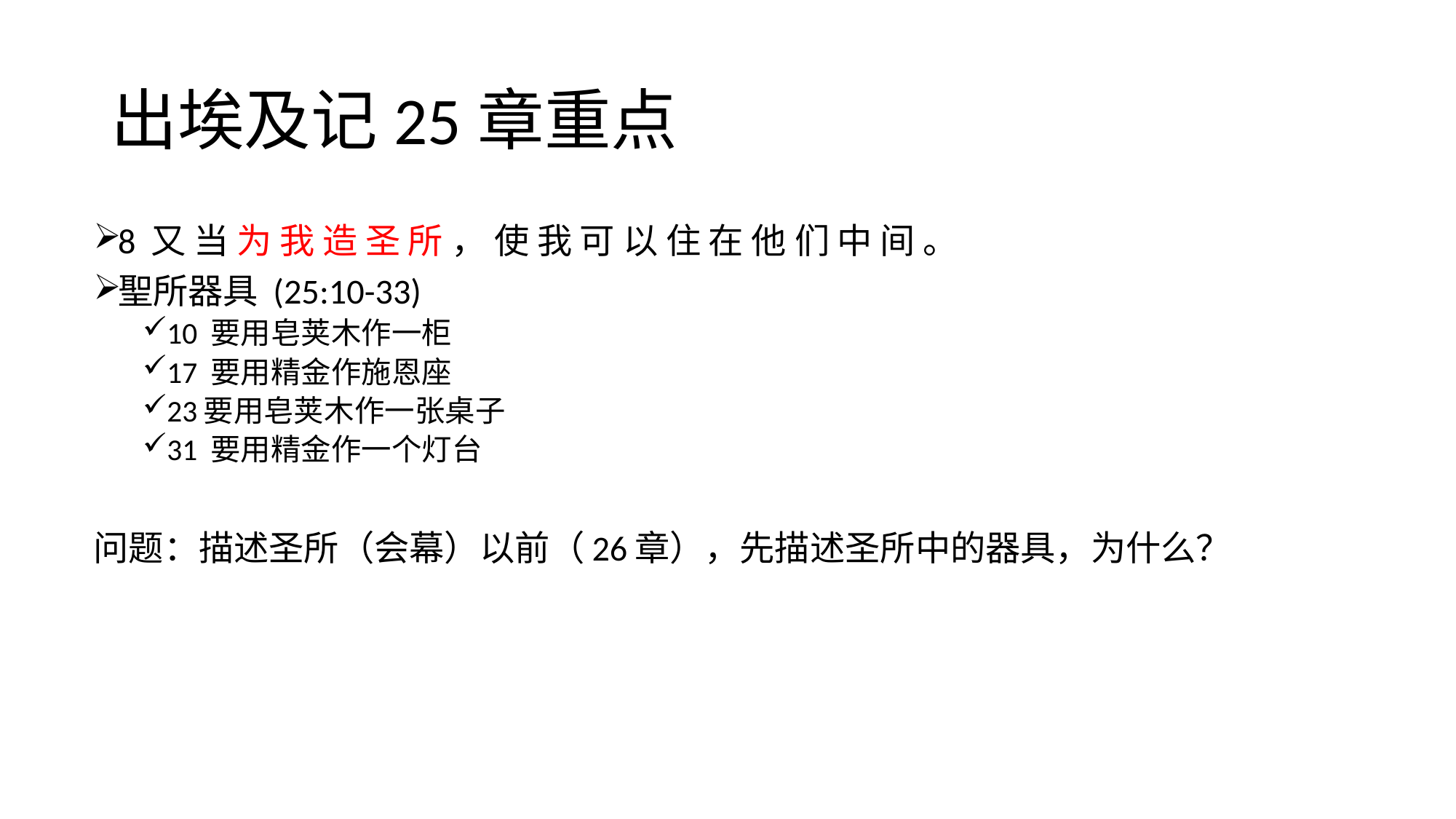

# 出埃及记25章重点
8 又 当 为 我 造 圣 所 ， 使 我 可 以 住 在 他 们 中 间 。
聖所器具 (25:10-33)
10 要用皂荚木作一柜
17 要用精金作施恩座
23要用皂荚木作一张桌子
31 要用精金作一个灯台

问题：描述圣所（会幕）以前（26章），先描述圣所中的器具，为什么？